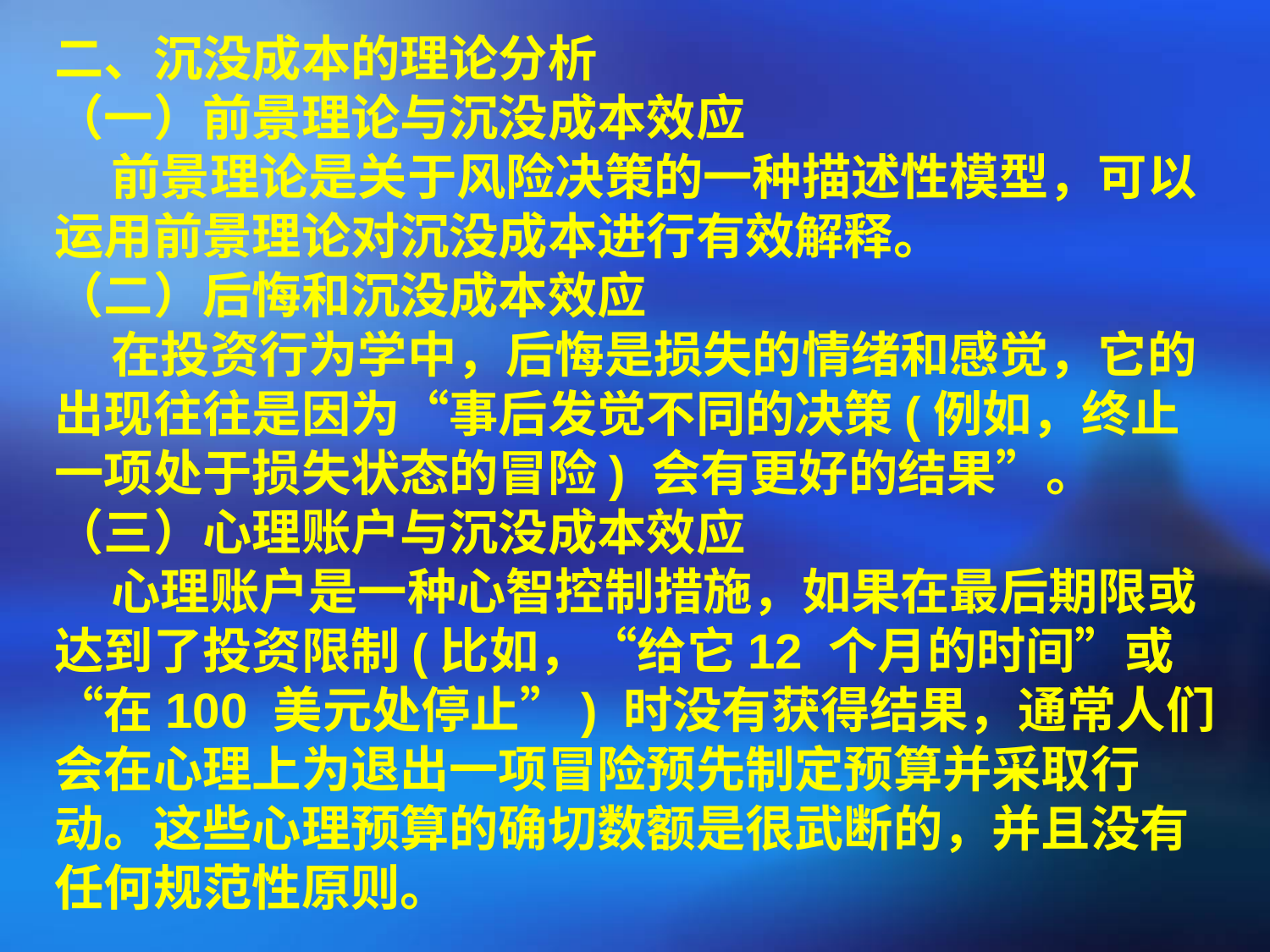

二、沉没成本的理论分析
（一）前景理论与沉没成本效应
    前景理论是关于风险决策的一种描述性模型，可以运用前景理论对沉没成本进行有效解释。
（二）后悔和沉没成本效应
    在投资行为学中，后悔是损失的情绪和感觉，它的出现往往是因为“事后发觉不同的决策(例如，终止一项处于损失状态的冒险) 会有更好的结果”。
（三）心理账户与沉没成本效应
    心理账户是一种心智控制措施，如果在最后期限或达到了投资限制(比如，“给它12 个月的时间”或“在100 美元处停止”) 时没有获得结果，通常人们会在心理上为退出一项冒险预先制定预算并采取行动。这些心理预算的确切数额是很武断的，并且没有任何规范性原则。